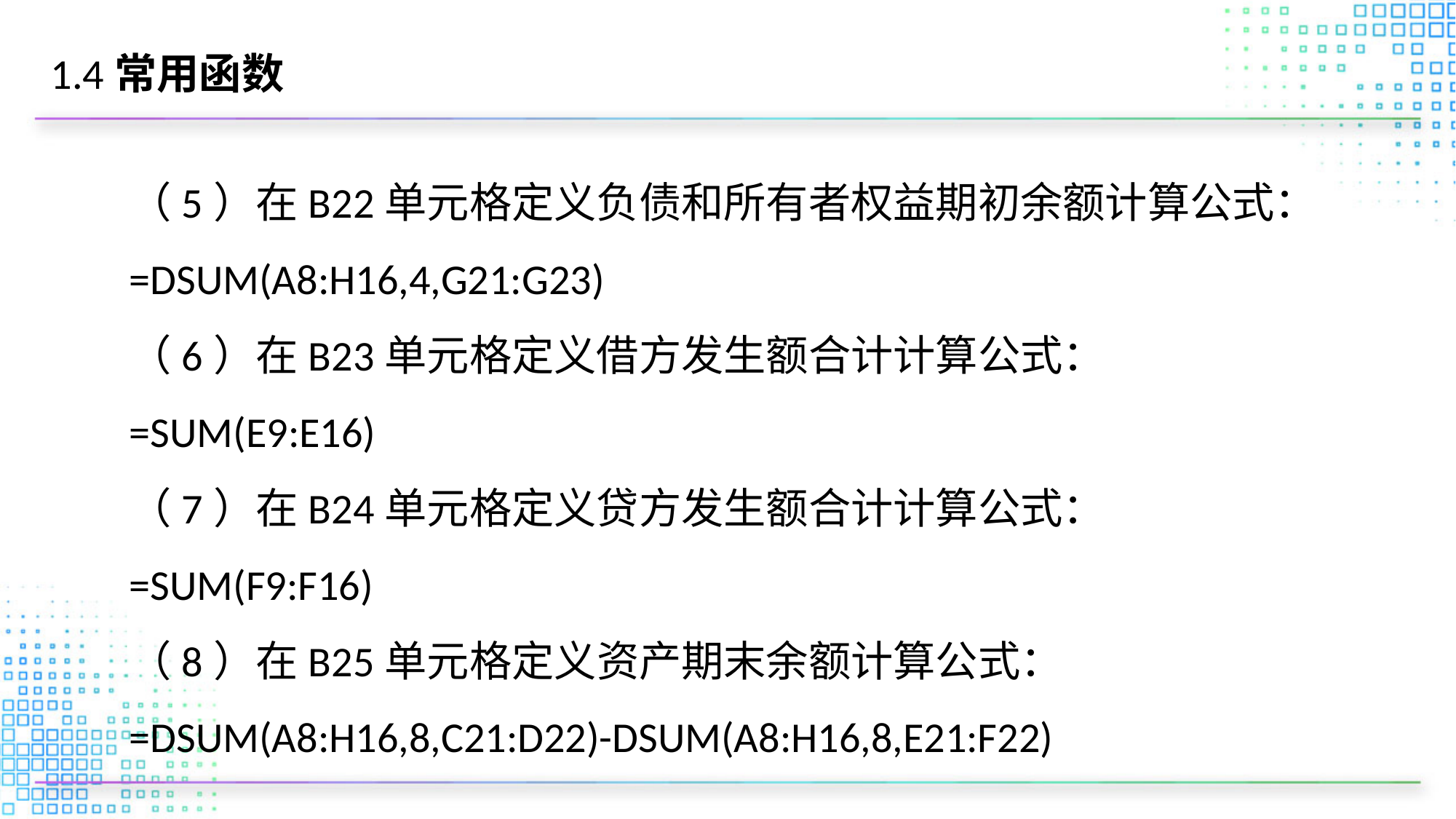

# 1.4常用函数
（5）在B22单元格定义负债和所有者权益期初余额计算公式：=DSUM(A8:H16,4,G21:G23)
（6）在B23单元格定义借方发生额合计计算公式：=SUM(E9:E16)
（7）在B24单元格定义贷方发生额合计计算公式：=SUM(F9:F16)
（8）在B25单元格定义资产期末余额计算公式：
=DSUM(A8:H16,8,C21:D22)-DSUM(A8:H16,8,E21:F22)